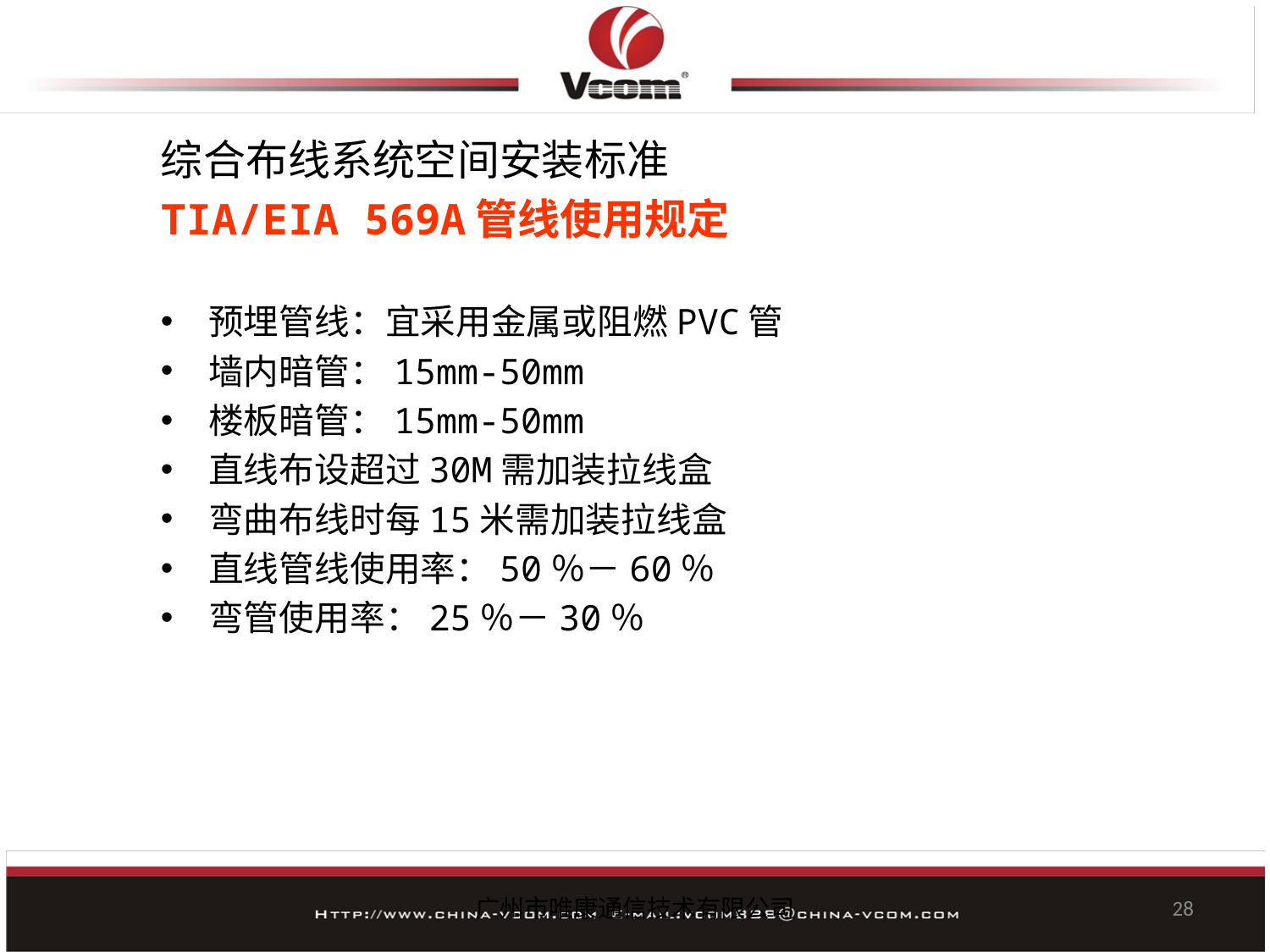

综合布线系统空间安装标准
TIA/EIA 569A管线使用规定

预埋管线：宜采用金属或阻燃PVC管
墙内暗管：15mm-50mm
楼板暗管：15mm-50mm
直线布设超过30M需加装拉线盒
弯曲布线时每15米需加装拉线盒
直线管线使用率：50％－60％
弯管使用率：25％－30％

广州市唯康通信技术有限公司
28